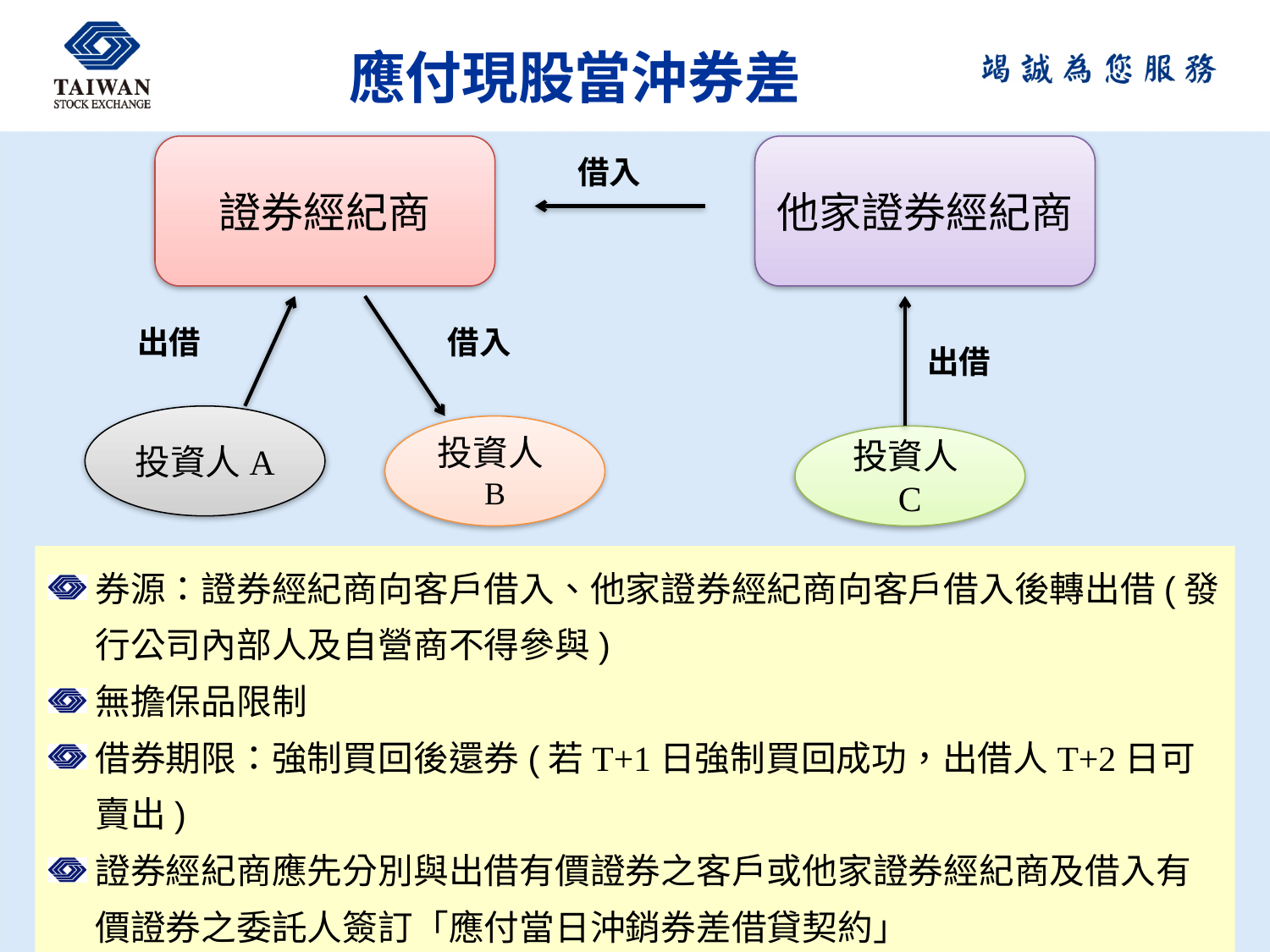

# 應付現股當沖券差
證券經紀商
他家證券經紀商
借入
出借
借入
出借
投資人A
投資人B
投資人C
券源：證券經紀商向客戶借入、他家證券經紀商向客戶借入後轉出借(發行公司內部人及自營商不得參與)
無擔保品限制
借券期限：強制買回後還券(若T+1日強制買回成功，出借人T+2日可賣出)
證券經紀商應先分別與出借有價證券之客戶或他家證券經紀商及借入有價證券之委託人簽訂「應付當日沖銷券差借貸契約」
證券經紀商完成出借及借入後，至應付現股當沖券差申報平台申報